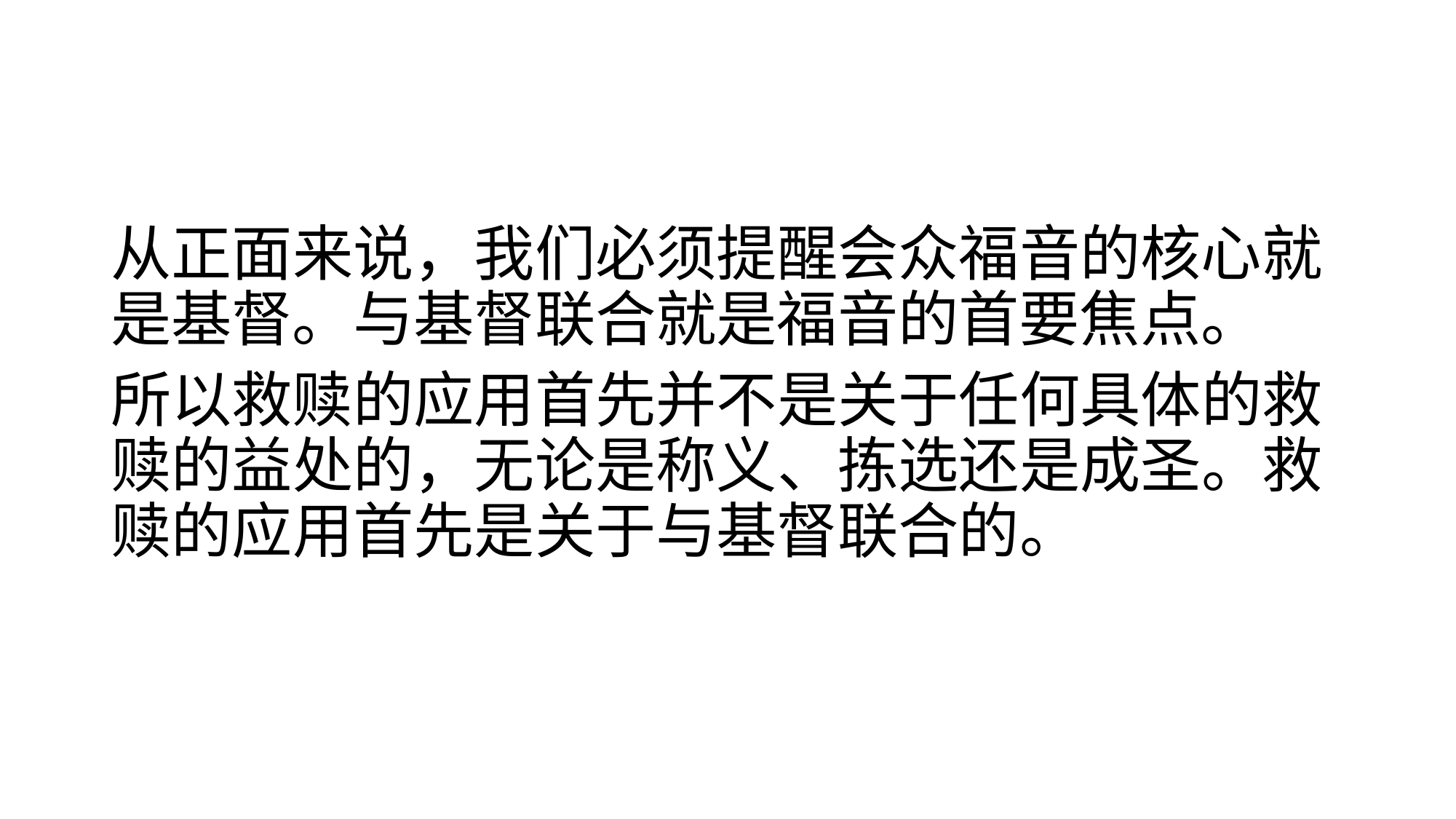

#
从正面来说，我们必须提醒会众福音的核心就是基督。与基督联合就是福音的首要焦点。
所以救赎的应用首先并不是关于任何具体的救赎的益处的，无论是称义、拣选还是成圣。救赎的应用首先是关于与基督联合的。